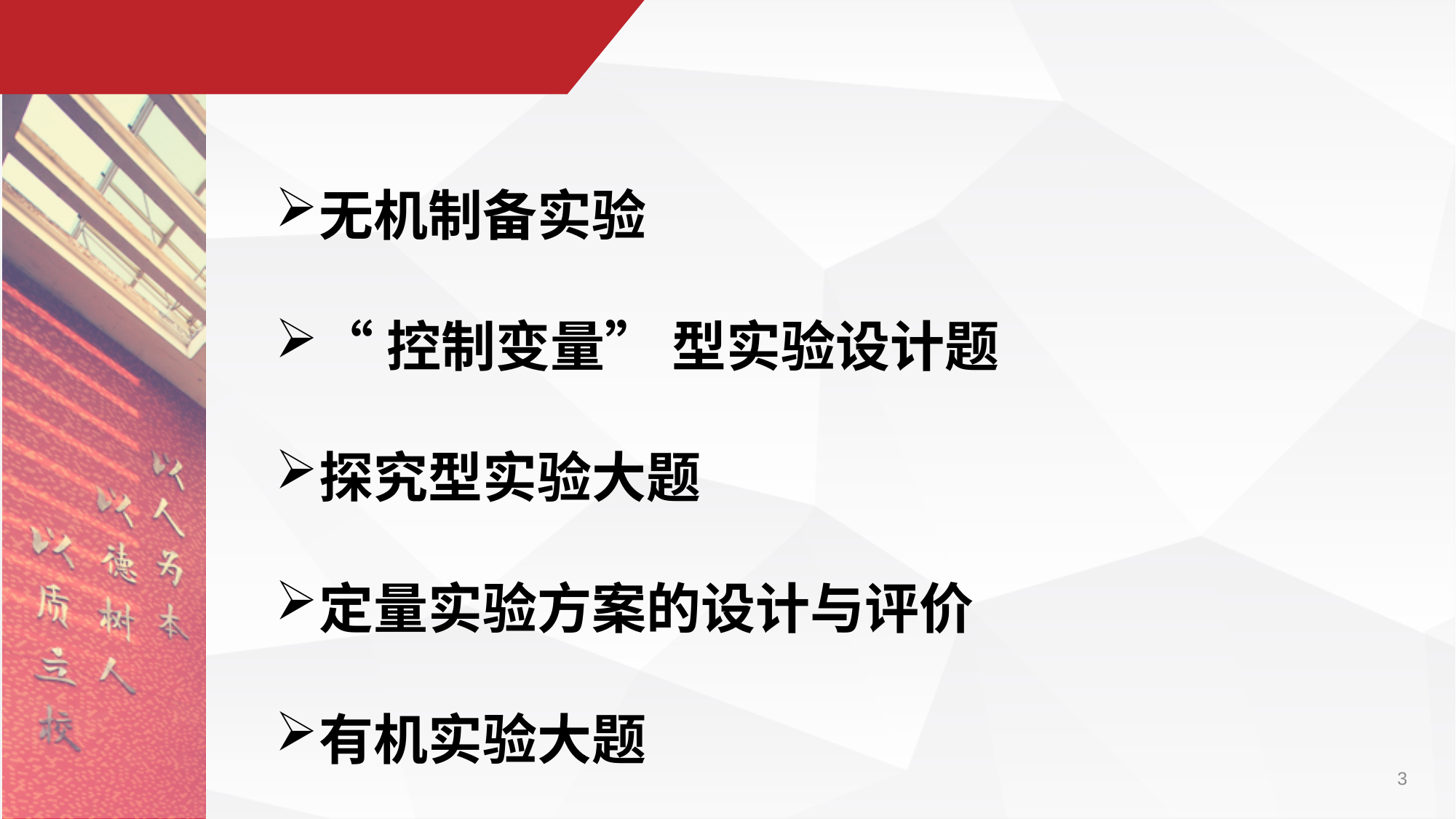

无机制备实验
“控制变量” 型实验设计题
探究型实验大题
定量实验方案的设计与评价
有机实验大题
3